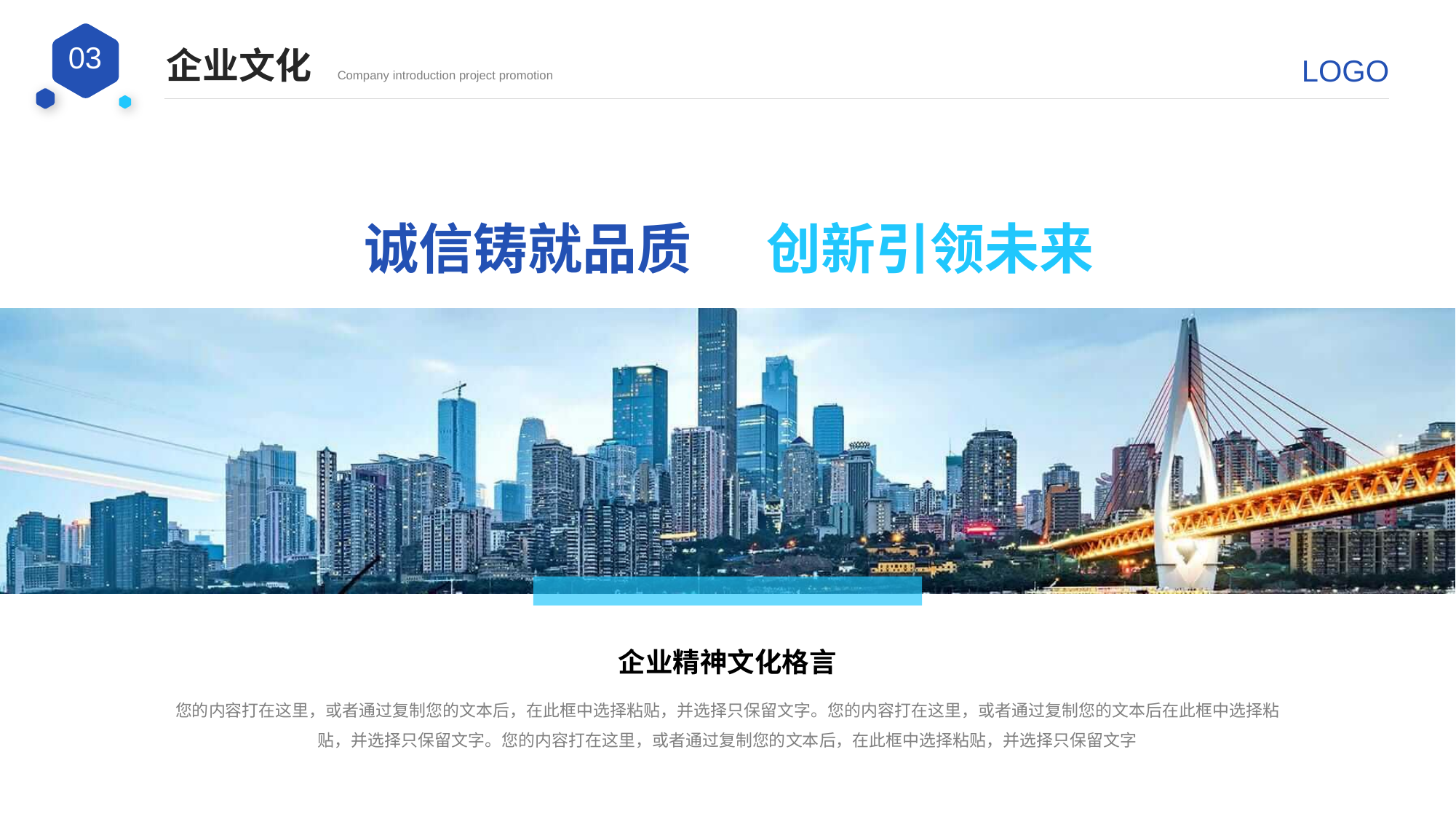

企业文化
Company introduction project promotion
诚信铸就品质
创新引领未来

企业精神文化格言
您的内容打在这里，或者通过复制您的文本后，在此框中选择粘贴，并选择只保留文字。您的内容打在这里，或者通过复制您的文本后在此框中选择粘贴，并选择只保留文字。您的内容打在这里，或者通过复制您的文本后，在此框中选择粘贴，并选择只保留文字